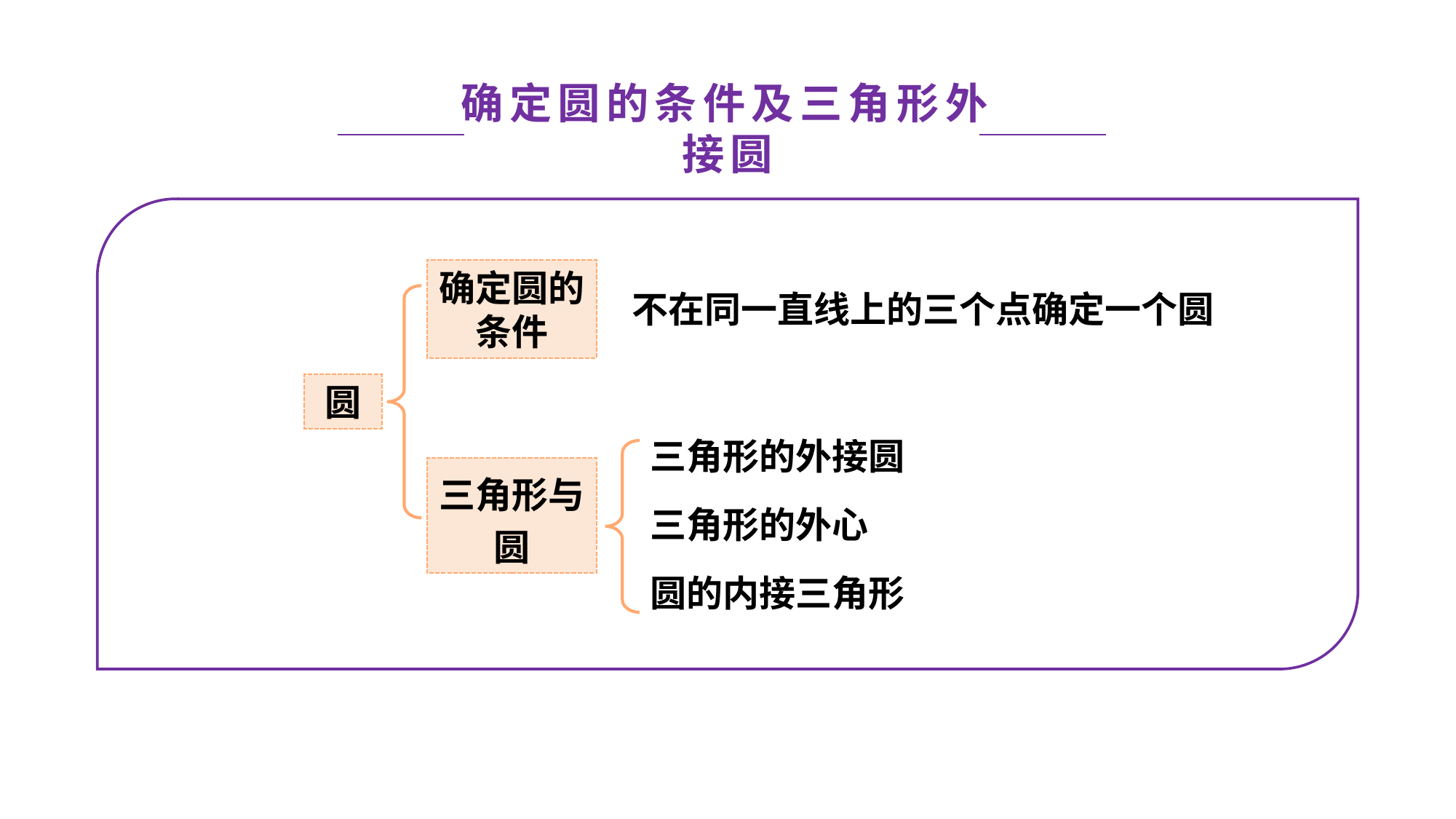

确定圆的条件及三角形外接圆

确定圆的条件
不在同一直线上的三个点确定一个圆

圆
三角形的外接圆

三角形与圆
三角形的外心
圆的内接三角形